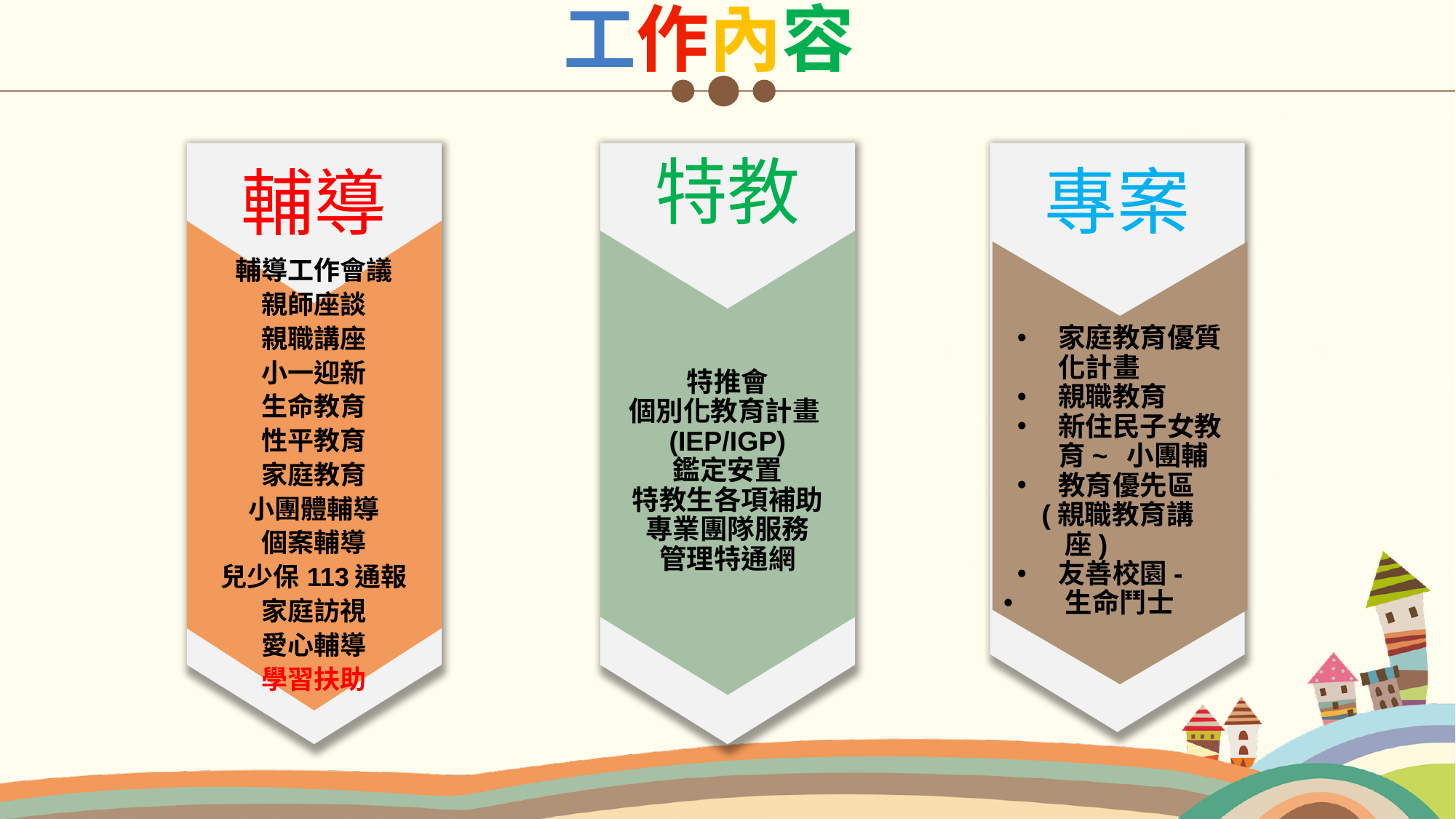

工作內容

輔導工作會議
親師座談
親職講座
小一迎新
生命教育
性平教育
家庭教育
小團體輔導
個案輔導
兒少保113通報
家庭訪視
愛心輔導
學習扶助
專案

家庭教育優質化計畫
親職教育
新住民子女教育~  小團輔
教育優先區
     (親職教育講座)
友善校園-
生命鬥士
特教
特推會
個別化教育計畫(IEP/IGP)
鑑定安置
特教生各項補助
專業團隊服務
管理特通網
輔導